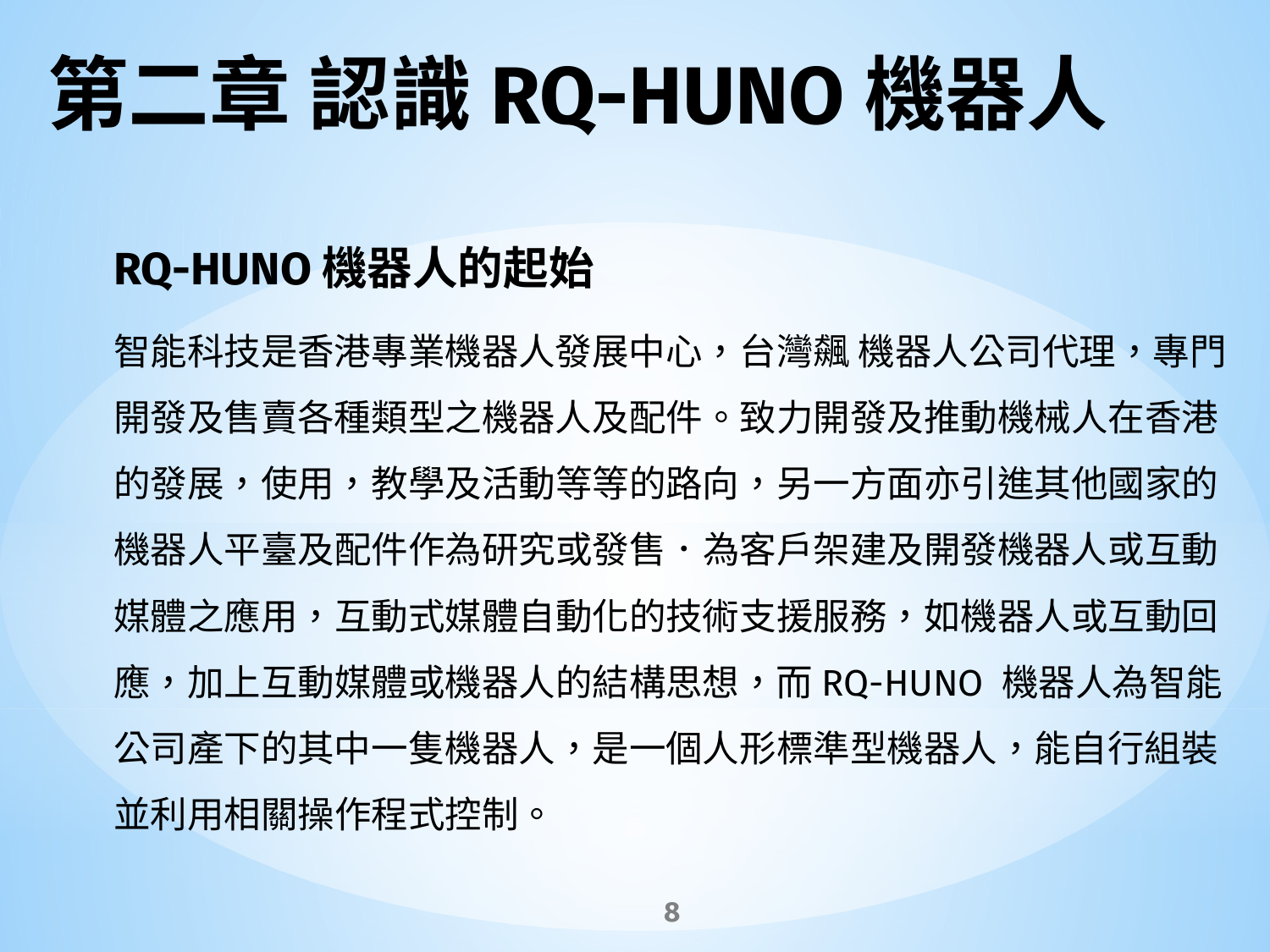

# 第二章 認識RQ-HUNO機器人
RQ-HUNO機器人的起始
智能科技是香港專業機器人發展中心，台灣飆 機器人公司代理，專門開發及售賣各種類型之機器人及配件。致力開發及推動機械人在香港的發展，使用，教學及活動等等的路向，另一方面亦引進其他國家的機器人平臺及配件作為研究或發售．為客戶架建及開發機器人或互動媒體之應用，互動式媒體自動化的技術支援服務，如機器人或互動回應，加上互動媒體或機器人的結構思想，而RQ-HUNO 機器人為智能公司產下的其中一隻機器人，是一個人形標準型機器人，能自行組裝並利用相關操作程式控制。
8